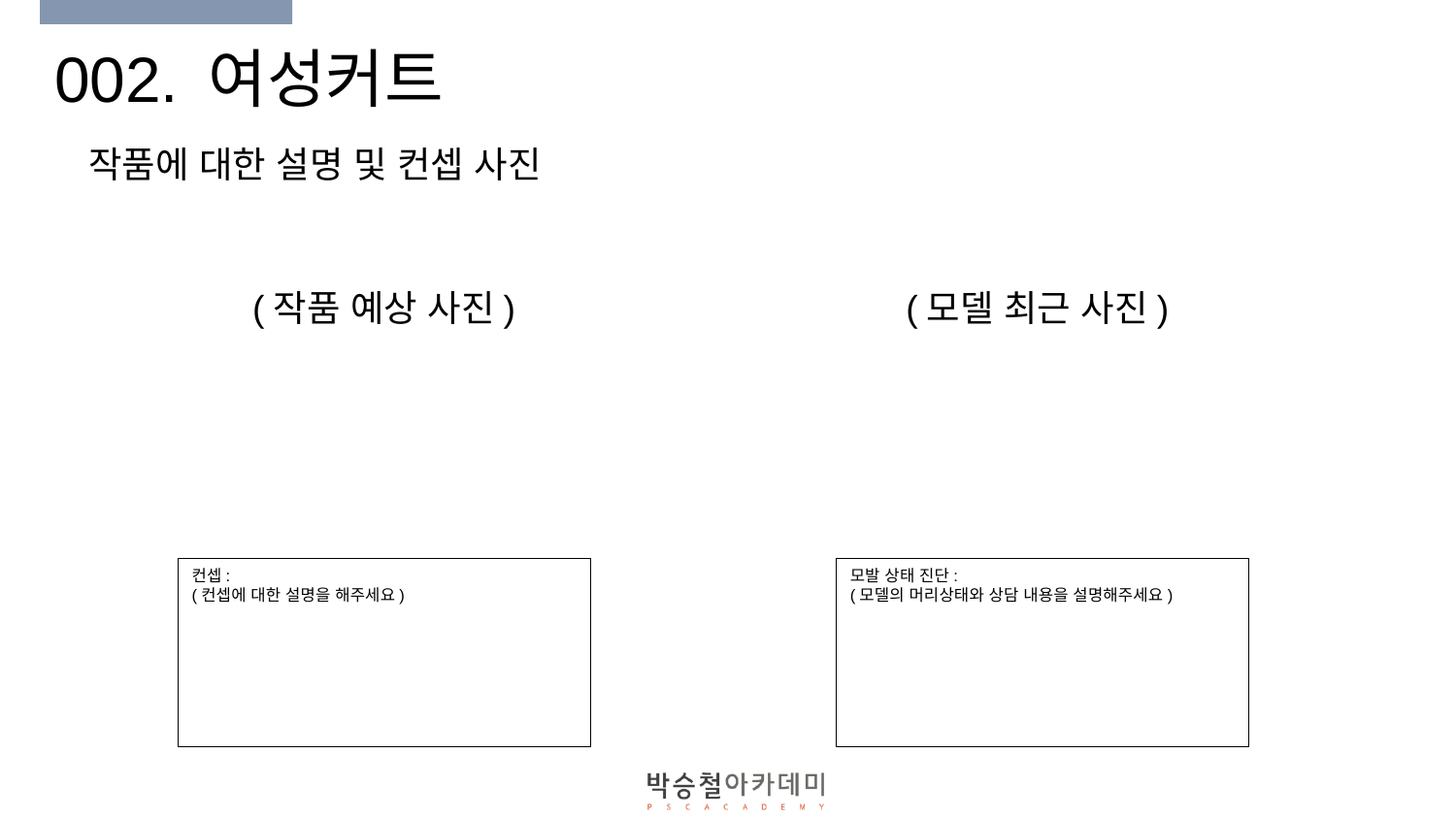

# 002. 여성커트
작품에 대한 설명 및 컨셉 사진
(작품 예상 사진)
(모델 최근 사진)
컨셉:
(컨셉에 대한 설명을 해주세요)

모발 상태 진단:
(모델의 머리상태와 상담 내용을 설명해주세요)